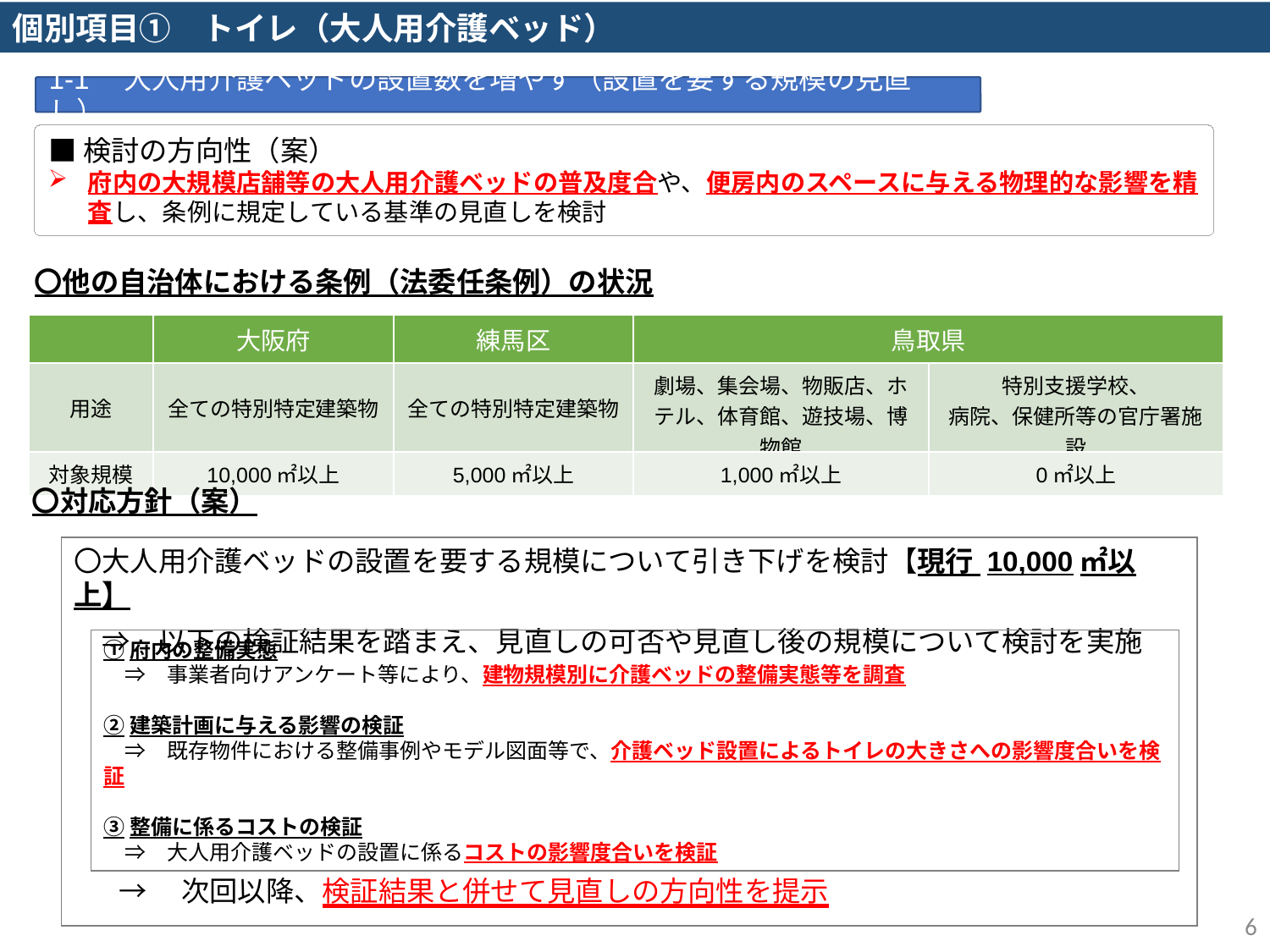

個別項目①　トイレ（大人用介護ベッド）
1-1　大人用介護ベッドの設置数を増やす（設置を要する規模の見直し）
■検討の方向性（案）
府内の大規模店舗等の大人用介護ベッドの普及度合や、便房内のスペースに与える物理的な影響を精査し、条例に規定している基準の見直しを検討
〇他の自治体における条例（法委任条例）の状況
|  | 大阪府 | 練馬区 | 鳥取県 | 東京都 |
| --- | --- | --- | --- | --- |
| 用途 | 全ての特別特定建築物 | 全ての特別特定建築物 | 劇場、集会場、物販店、ホテル、体育館、遊技場、博物館 | 特別支援学校、 病院、保健所等の官庁署施設 |
| 対象規模 | 10,000㎡以上 | 5,000㎡以上 | 1,000㎡以上 | 0㎡以上 |
〇対応方針（案）
〇大人用介護ベッドの設置を要する規模について引き下げを検討【現行 10,000㎡以上】

　⇒　以下の検証結果を踏まえ、見直しの可否や見直し後の規模について検討を実施
①府内の整備実態
　⇒　事業者向けアンケート等により、建物規模別に介護ベッドの整備実態等を調査

②建築計画に与える影響の検証
　⇒　既存物件における整備事例やモデル図面等で、介護ベッド設置によるトイレの大きさへの影響度合いを検証

③整備に係るコストの検証
　⇒　大人用介護ベッドの設置に係るコストの影響度合いを検証
→　次回以降、検証結果と併せて見直しの方向性を提示
6